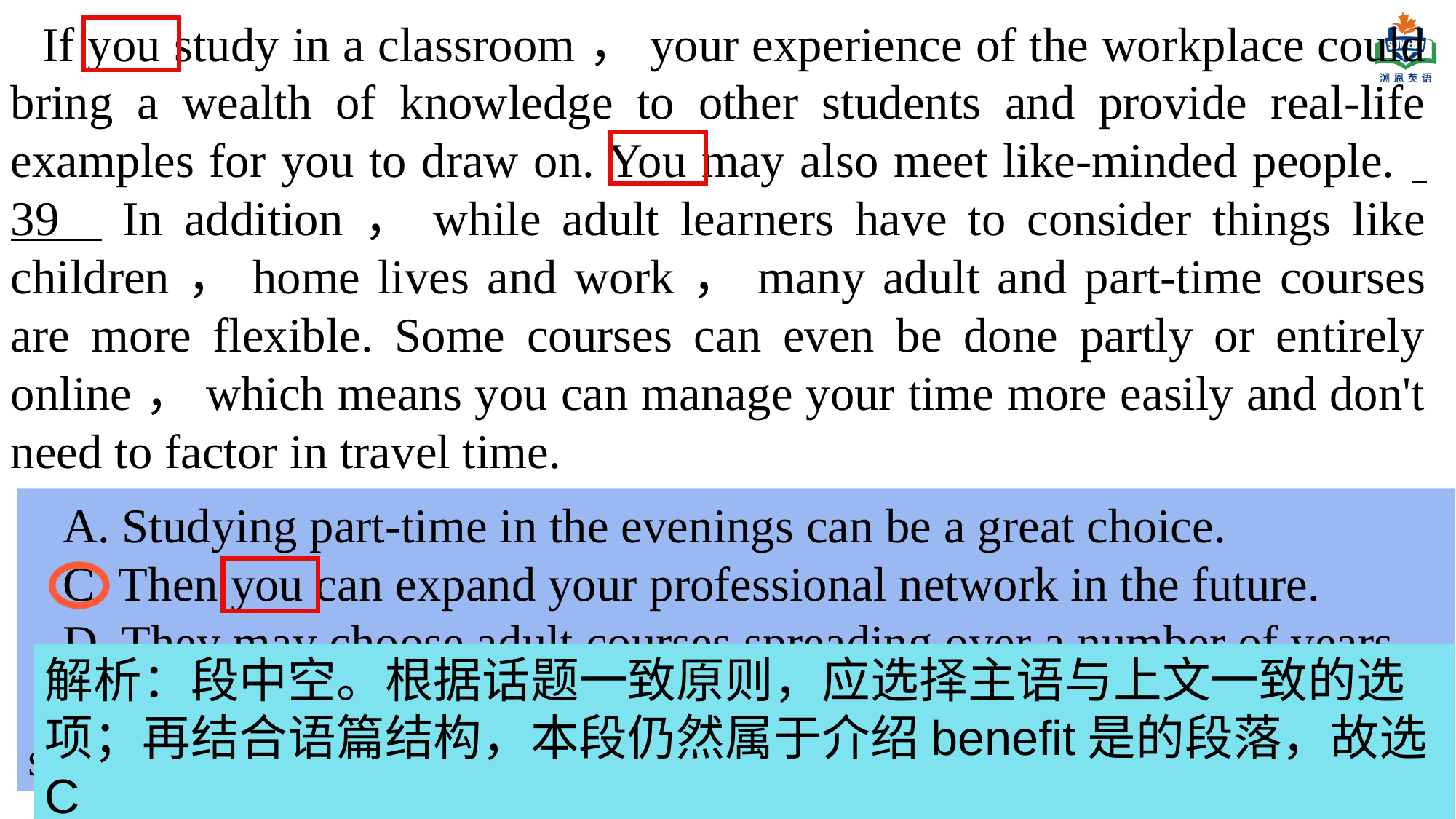

If you study in a classroom，your experience of the workplace could bring a wealth of knowledge to other students and provide real-life examples for you to draw on. You may also meet like-minded people.   39   In addition，while adult learners have to consider things like children，home lives and work，many adult and part-time courses are more flexible. Some courses can even be done partly or entirely online，which means you can manage your time more easily and don't need to factor in travel time.

A. Studying part-time in the evenings can be a great choice.
C. Then you can expand your professional network in the future.
D. They may choose adult courses spreading over a number of years.
G. So，there are a variety of options for those who wish to return to studying.

解析：段中空。根据话题一致原则，应选择主语与上文一致的选项；再结合语篇结构，本段仍然属于介绍benefit是的段落，故选C